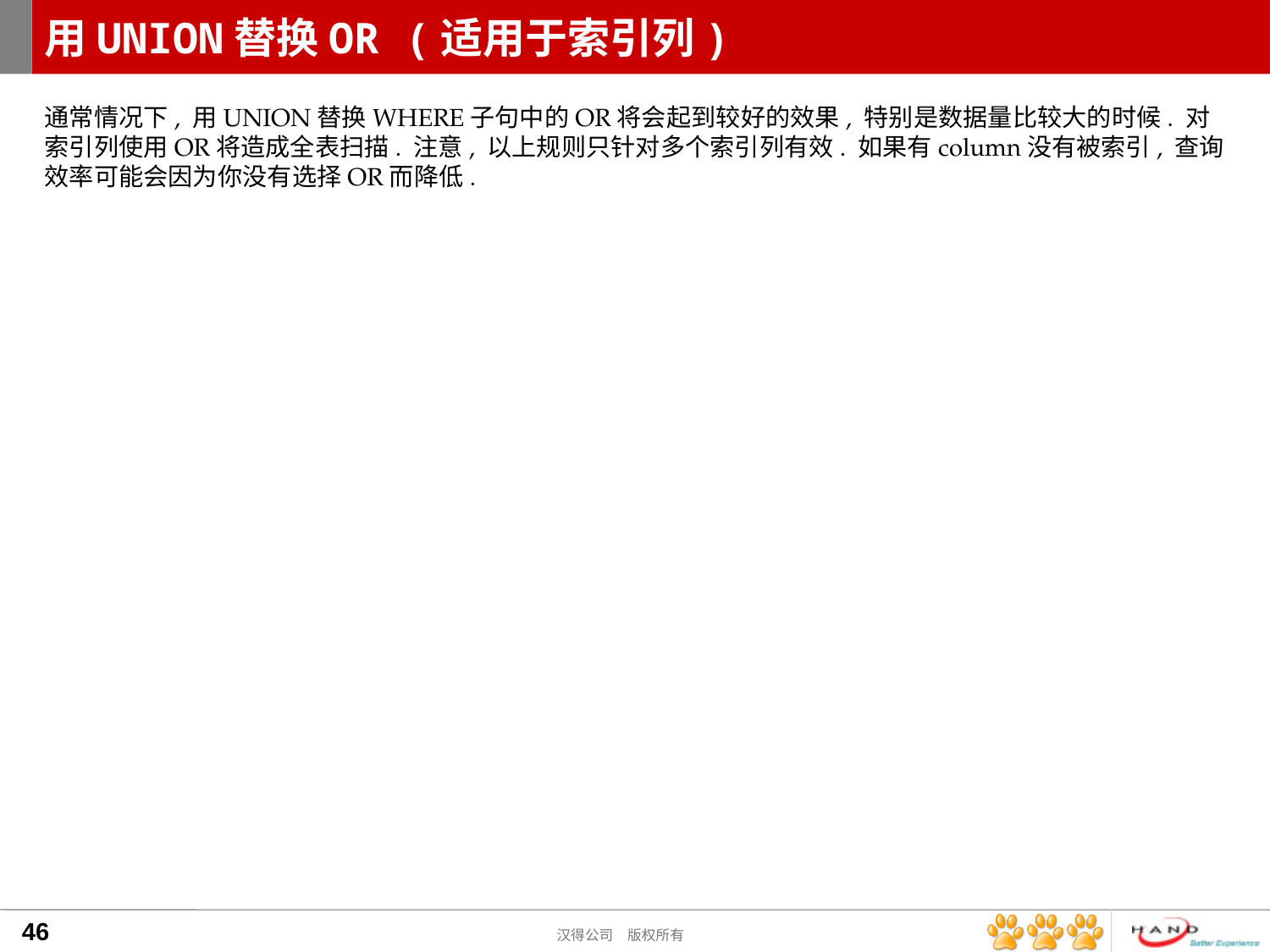

# 用UNION替换OR (适用于索引列)
通常情况下, 用UNION替换WHERE子句中的OR将会起到较好的效果, 特别是数据量比较大的时候. 对索引列使用OR将造成全表扫描. 注意, 以上规则只针对多个索引列有效. 如果有column没有被索引, 查询效率可能会因为你没有选择OR而降低.

46